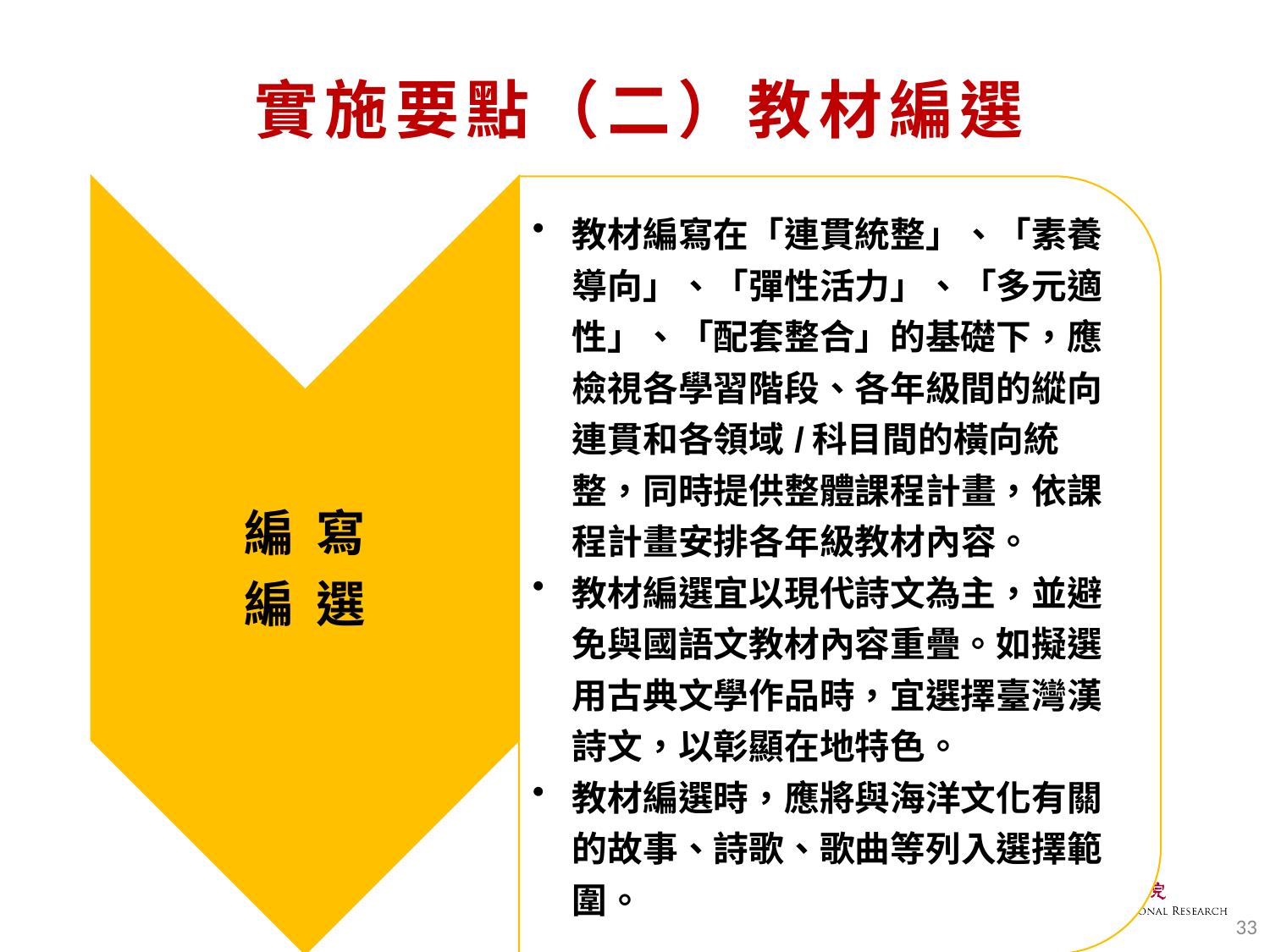

# 實施要點（二）教材編選
編  寫
編  選
教材編寫在「連貫統整」、「素養導向」、「彈性活力」、「多元適性」、「配套整合」的基礎下，應檢視各學習階段、各年級間的縱向連貫和各領域/科目間的橫向統整，同時提供整體課程計畫，依課程計畫安排各年級教材內容。
教材編選宜以現代詩文為主，並避免與國語文教材內容重疊。如擬選用古典文學作品時，宜選擇臺灣漢詩文，以彰顯在地特色。
教材編選時，應將與海洋文化有關的故事、詩歌、歌曲等列入選擇範圍。
33